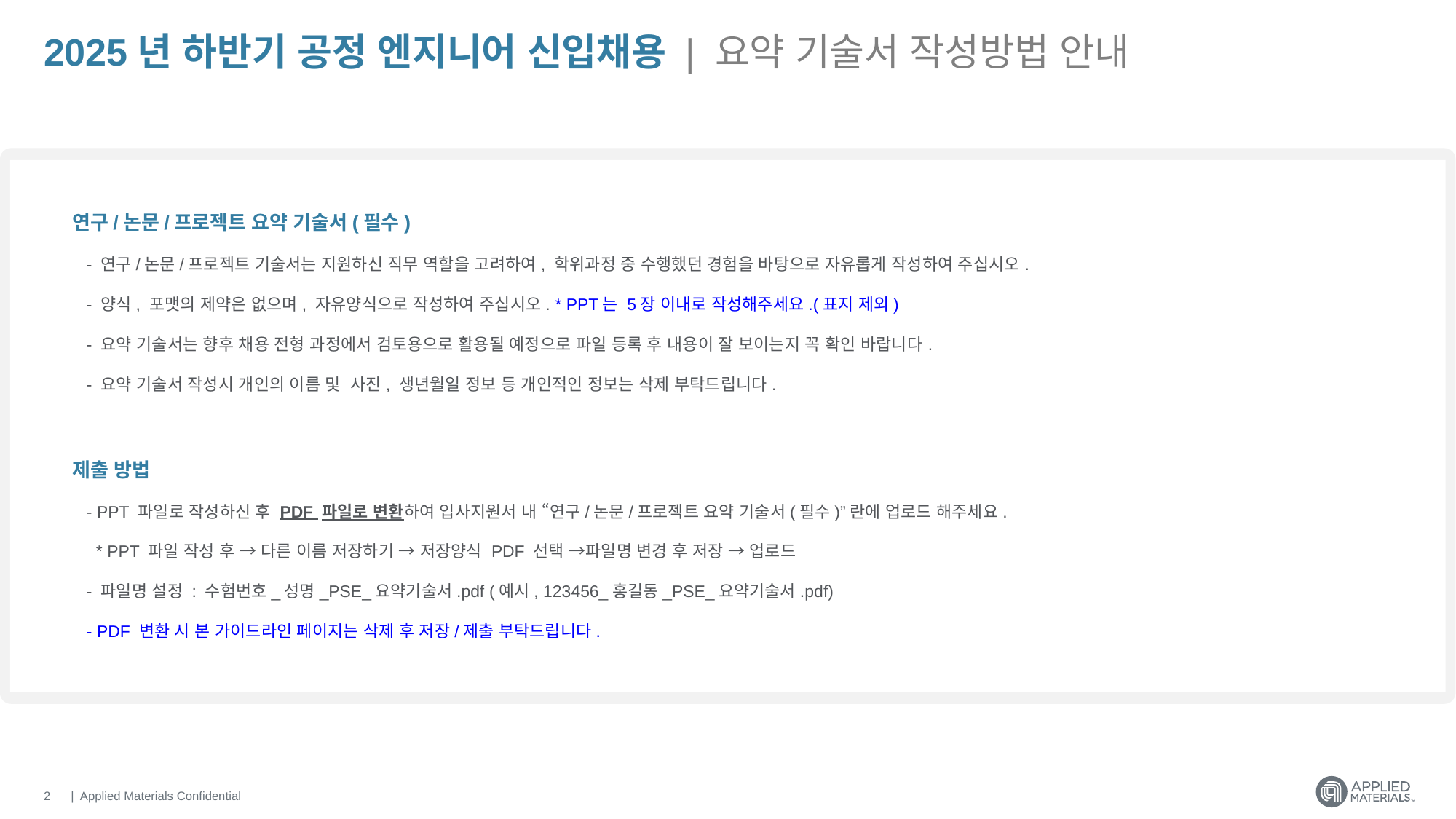

# 2025년 하반기 공정 엔지니어 신입채용 | 요약 기술서 작성방법 안내

연구/논문/프로젝트 요약 기술서(필수)
   - 연구/논문/프로젝트 기술서는 지원하신 직무 역할을 고려하여, 학위과정 중 수행했던 경험을 바탕으로 자유롭게 작성하여 주십시오.
   - 양식, 포맷의 제약은 없으며, 자유양식으로 작성하여 주십시오. * PPT는 5장 이내로 작성해주세요.(표지 제외)
   - 요약 기술서는 향후 채용 전형 과정에서 검토용으로 활용될 예정으로 파일 등록 후 내용이 잘 보이는지 꼭 확인 바랍니다.
   - 요약 기술서 작성시 개인의 이름 및  사진, 생년월일 정보 등 개인적인 정보는 삭제 부탁드립니다.
제출 방법
   - PPT 파일로 작성하신 후 PDF 파일로 변환하여 입사지원서 내 “연구/논문/프로젝트 요약 기술서(필수)”란에 업로드 해주세요.
     * PPT 파일 작성 후 → 다른 이름 저장하기 → 저장양식 PDF 선택 →파일명 변경 후 저장 → 업로드
   - 파일명 설정 : 수험번호_성명_PSE_요약기술서.pdf (예시, 123456_홍길동_PSE_요약기술서.pdf)
   - PDF 변환 시 본 가이드라인 페이지는 삭제 후 저장/제출 부탁드립니다.
2